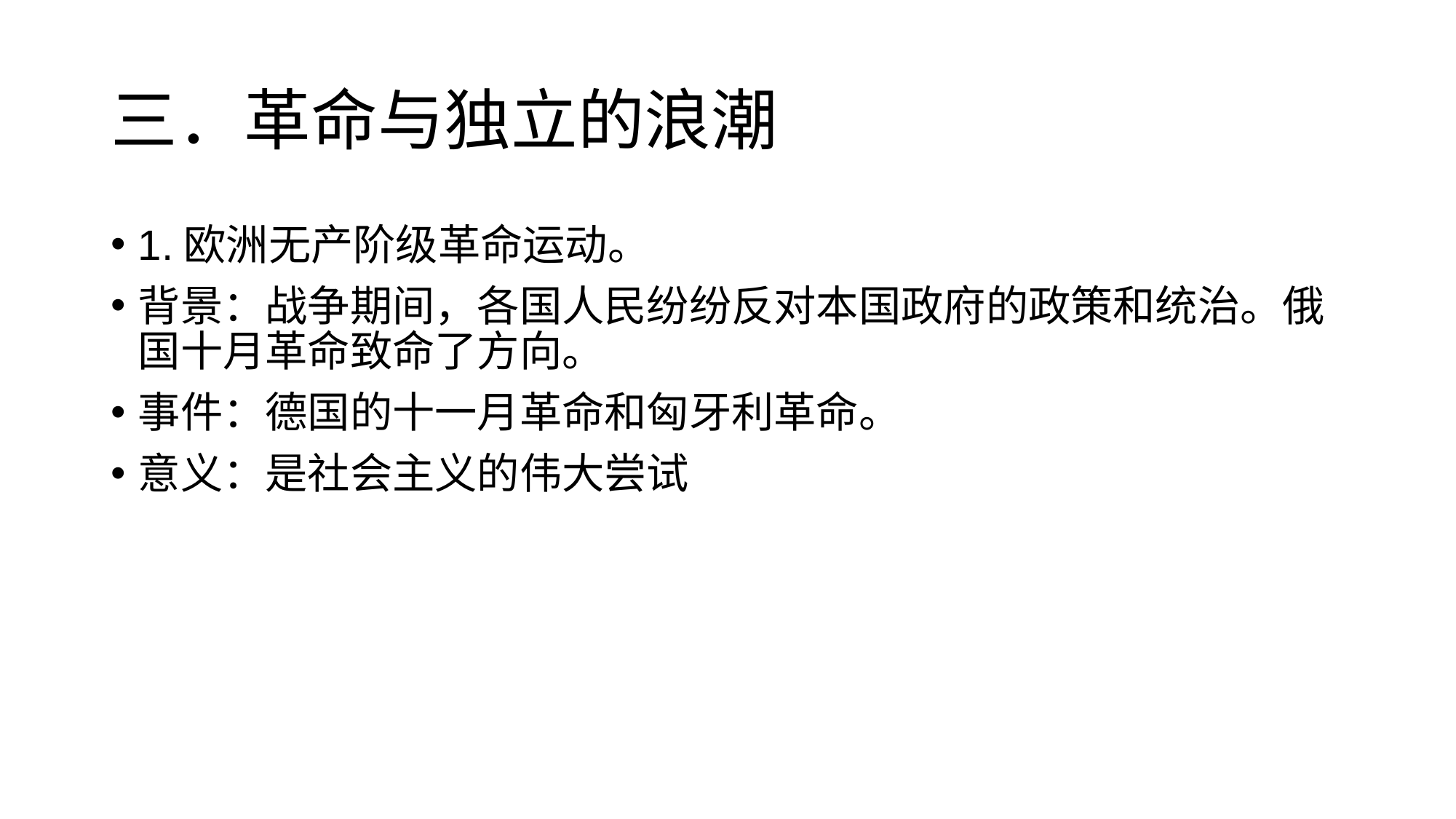

# 三．革命与独立的浪潮
1.欧洲无产阶级革命运动。
背景：战争期间，各国人民纷纷反对本国政府的政策和统治。俄国十月革命致命了方向。
事件：德国的十一月革命和匈牙利革命。
意义：是社会主义的伟大尝试